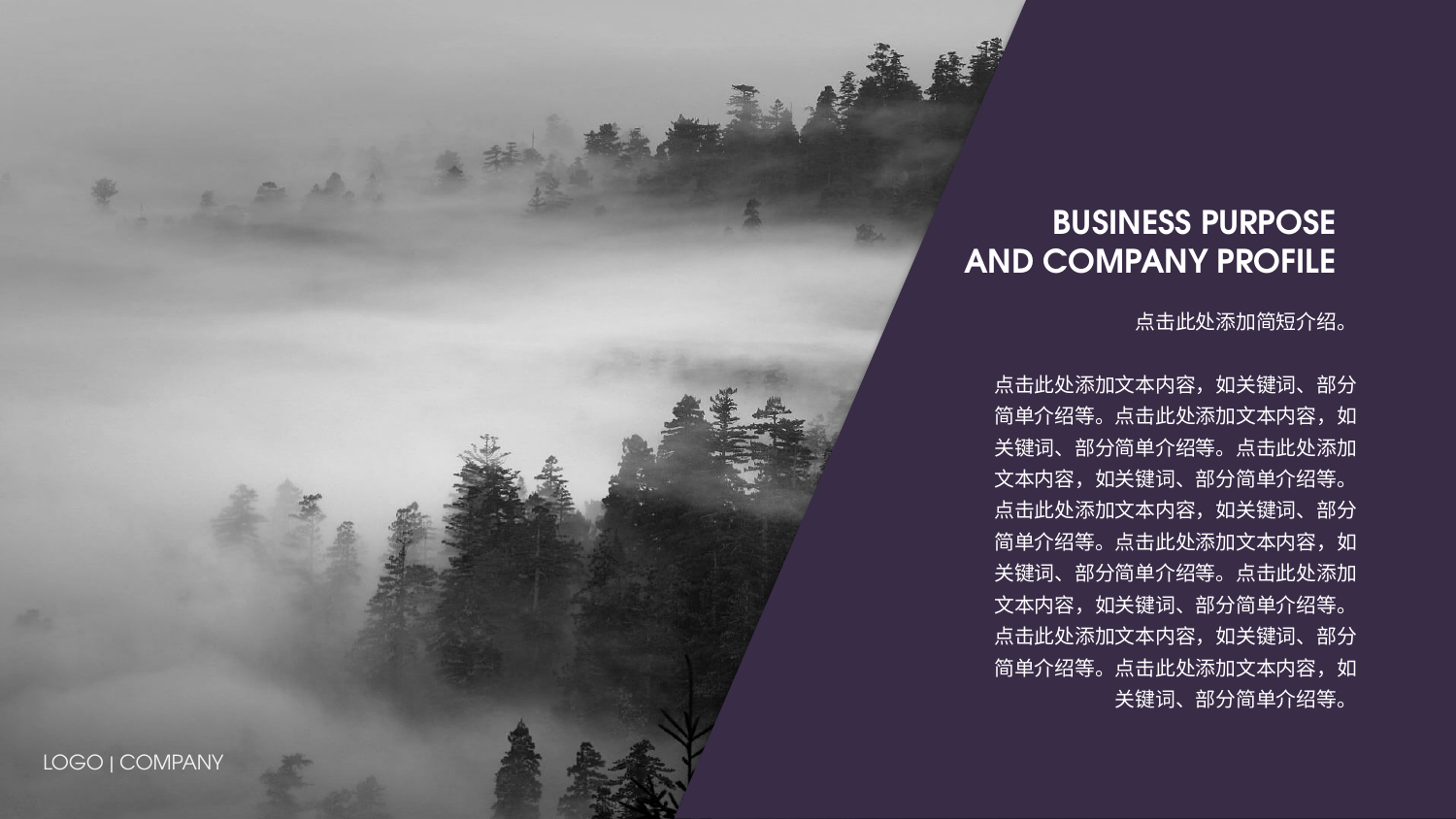

BUSINESS PURPOSE
AND COMPANY PROFILE
点击此处添加简短介绍。

点击此处添加文本内容，如关键词、部分简单介绍等。点击此处添加文本内容，如关键词、部分简单介绍等。点击此处添加文本内容，如关键词、部分简单介绍等。点击此处添加文本内容，如关键词、部分简单介绍等。点击此处添加文本内容，如关键词、部分简单介绍等。点击此处添加文本内容，如关键词、部分简单介绍等。点击此处添加文本内容，如关键词、部分简单介绍等。点击此处添加文本内容，如关键词、部分简单介绍等。
LOGO | COMPANY